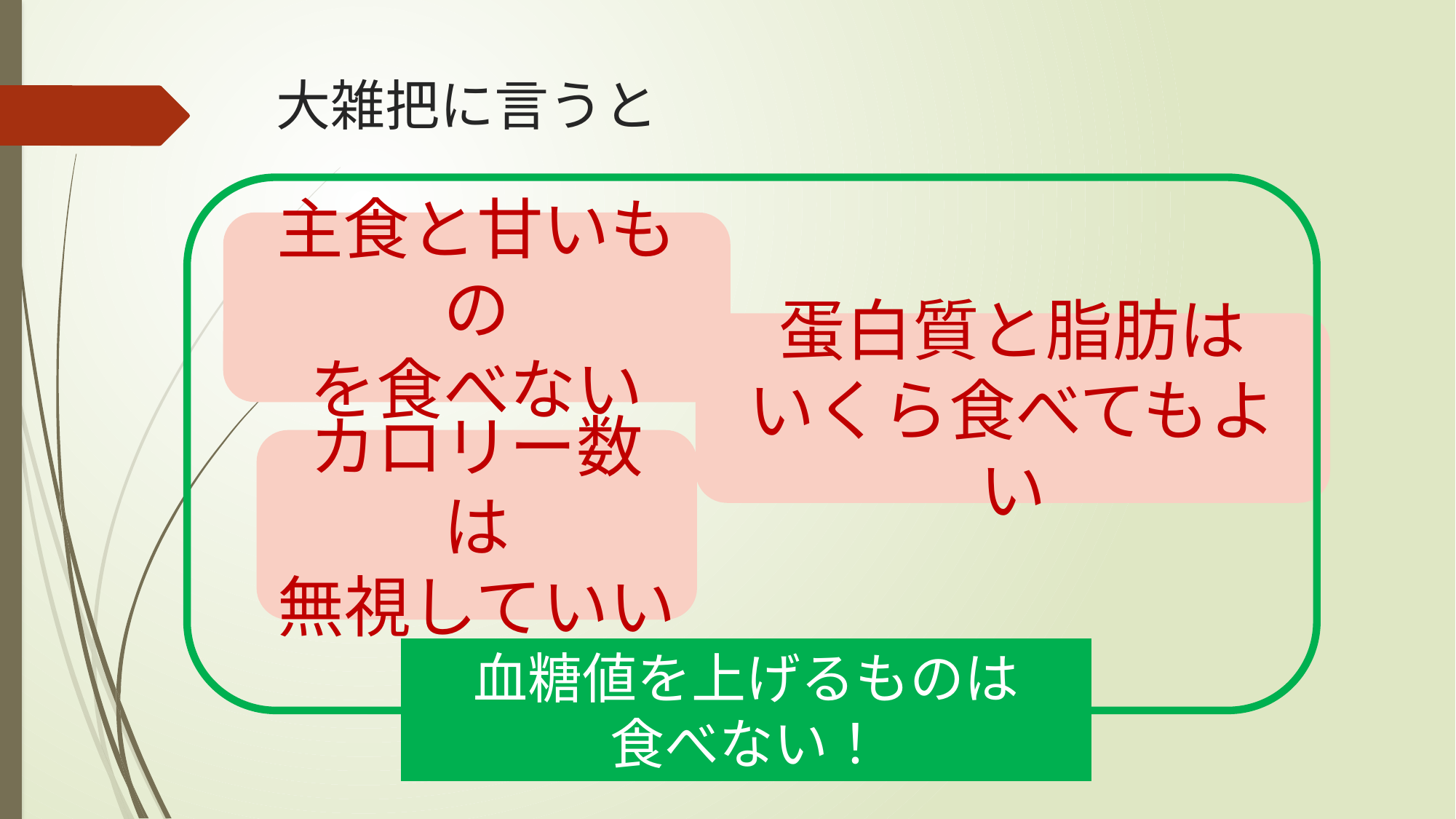

# 大雑把に言うと

血糖値を上げるものは
食べない！
主食と甘いもの
を食べない
蛋白質と脂肪は
いくら食べてもよい
カロリー数は
無視していい